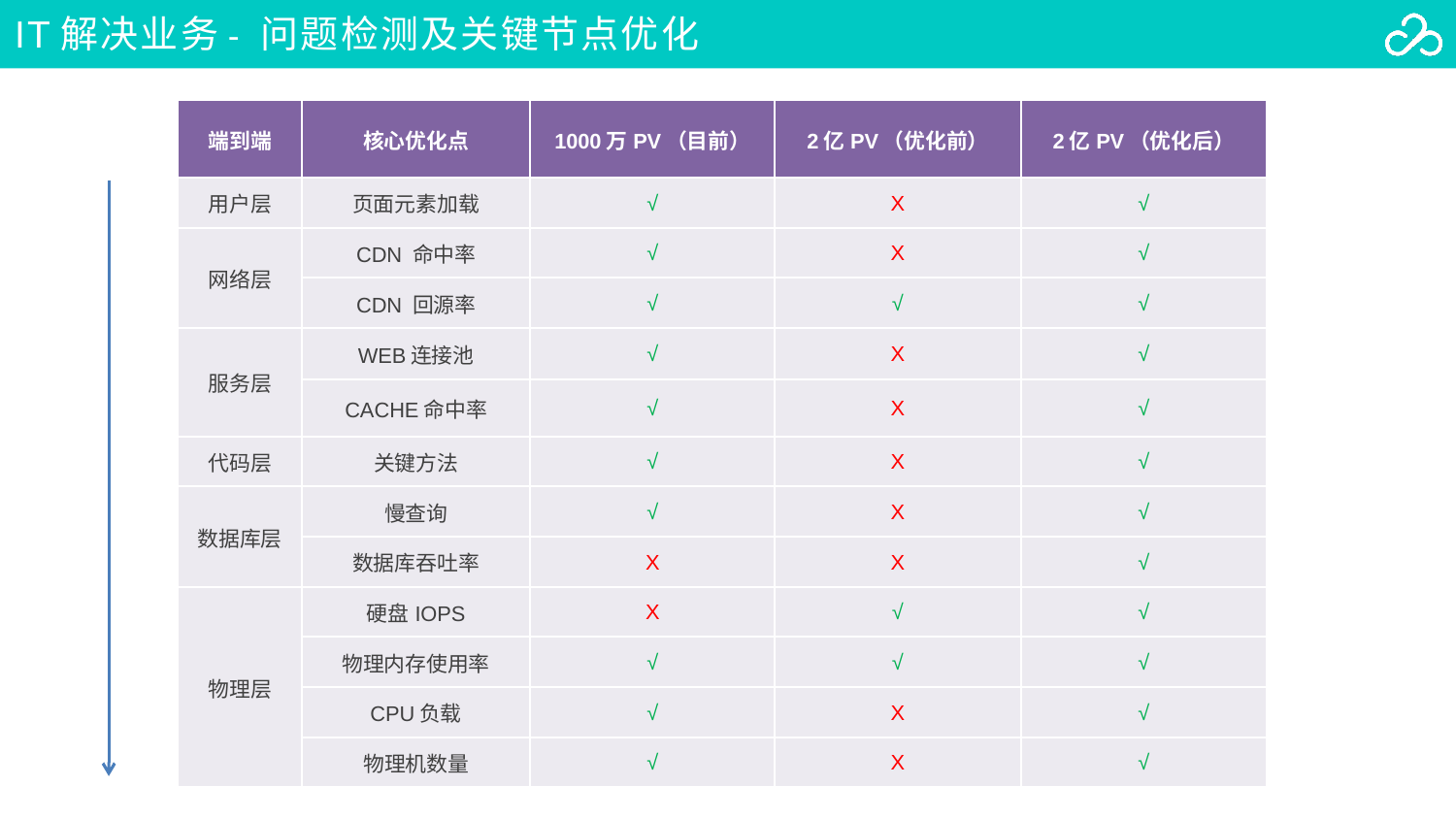

# IT解决业务- 问题检测及关键节点优化
| 端到端 | 核心优化点 | 1000万PV（目前） | 2亿PV（优化前） | 2亿PV（优化后） |
| --- | --- | --- | --- | --- |
| 用户层 | 页面元素加载 | √ | X | √ |
| 网络层 | CDN 命中率 | √ | X | √ |
|  | CDN 回源率 | √ | √ | √ |
| 服务层 | WEB连接池 | √ | X | √ |
|  | CACHE命中率 | √ | X | √ |
| 代码层 | 关键方法 | √ | X | √ |
| 数据库层 | 慢查询 | √ | X | √ |
|  | 数据库吞吐率 | X | X | √ |
| 物理层 | 硬盘IOPS | X | √ | √ |
|  | 物理内存使用率 | √ | √ | √ |
|  | CPU负载 | √ | X | √ |
|  | 物理机数量 | √ | X | √ |